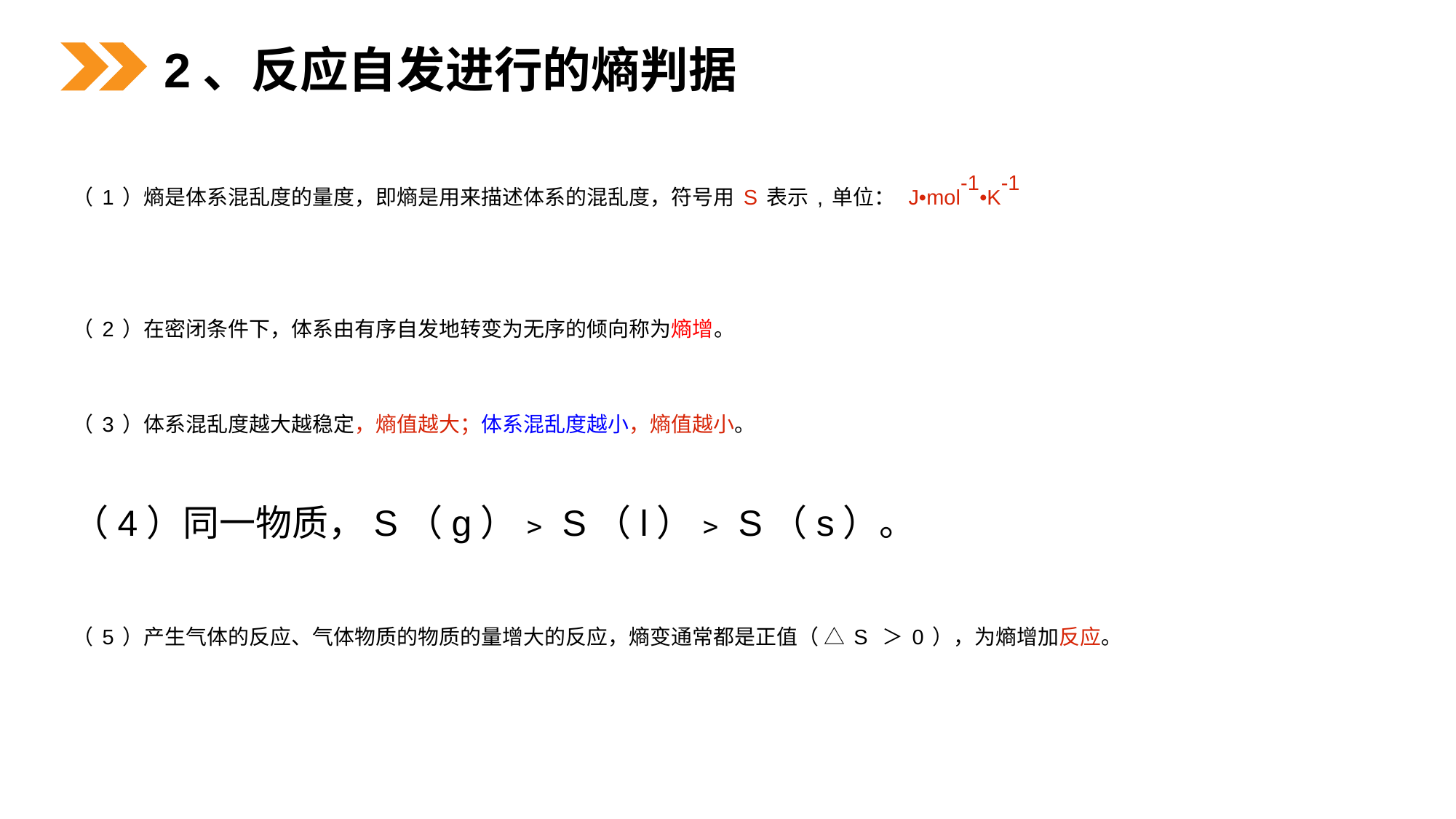

2、反应自发进行的熵判据
（1）熵是体系混乱度的量度，即熵是用来描述体系的混乱度，符号用S表示,单位： J•mol-1•K-1
（2）在密闭条件下，体系由有序自发地转变为无序的倾向称为熵增。
（3）体系混乱度越大越稳定，熵值越大；体系混乱度越小，熵值越小。
（4）同一物质，S（g）﹥S（l）﹥S（s）。
（5）产生气体的反应、气体物质的物质的量增大的反应，熵变通常都是正值（ △S ＞0），为熵增加反应。